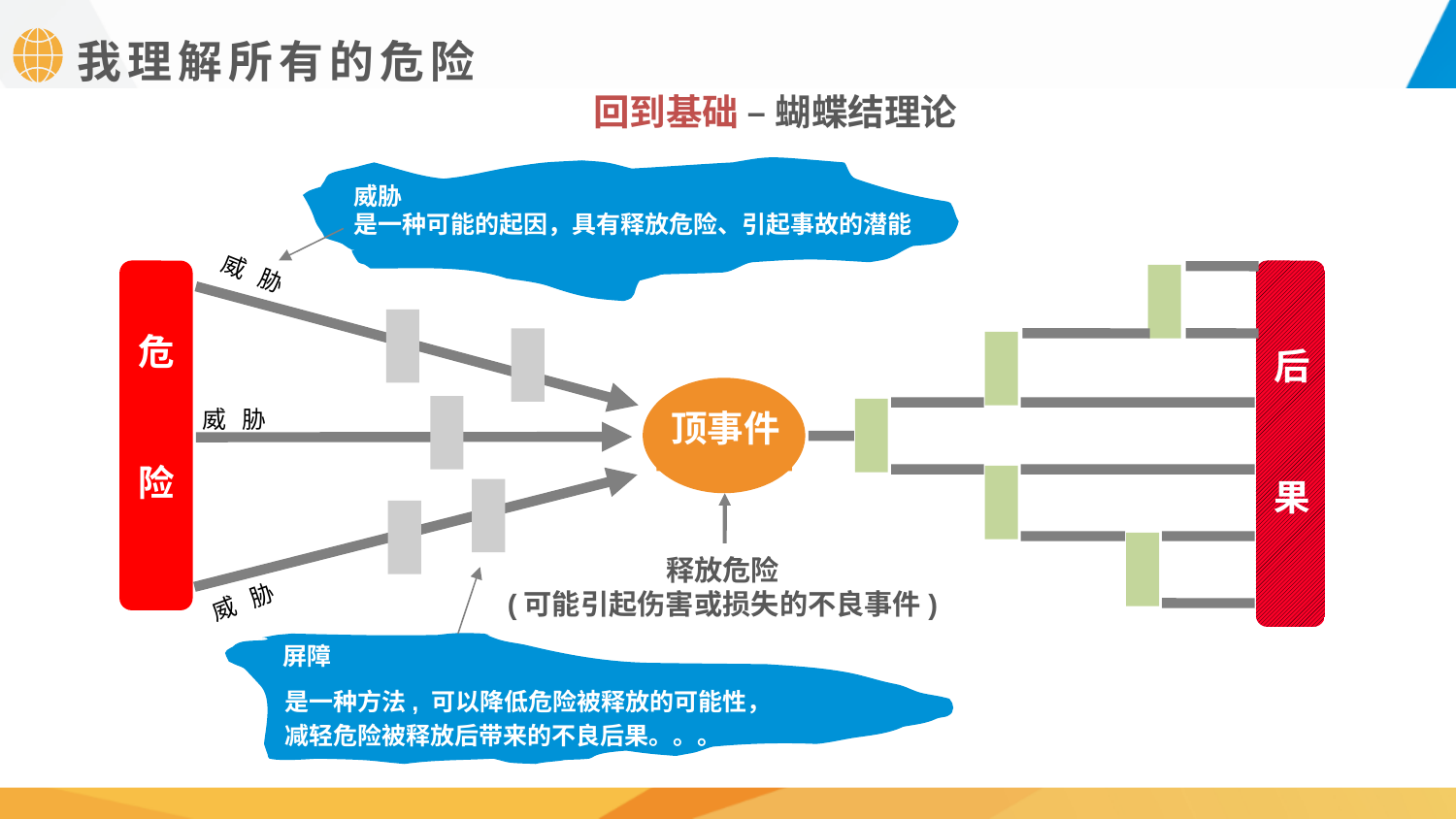

我理解所有的危险

回到基础 – 蝴蝶结理论

威胁
是一种可能的起因，具有释放危险、引起事故的潜能

威   胁

危

险

后

果

威   胁
顶事件

释放危险
(可能引起伤害或损失的不良事件)

威   胁

屏障
是一种方法, 可以降低危险被释放的可能性，
减轻危险被释放后带来的不良后果。。。